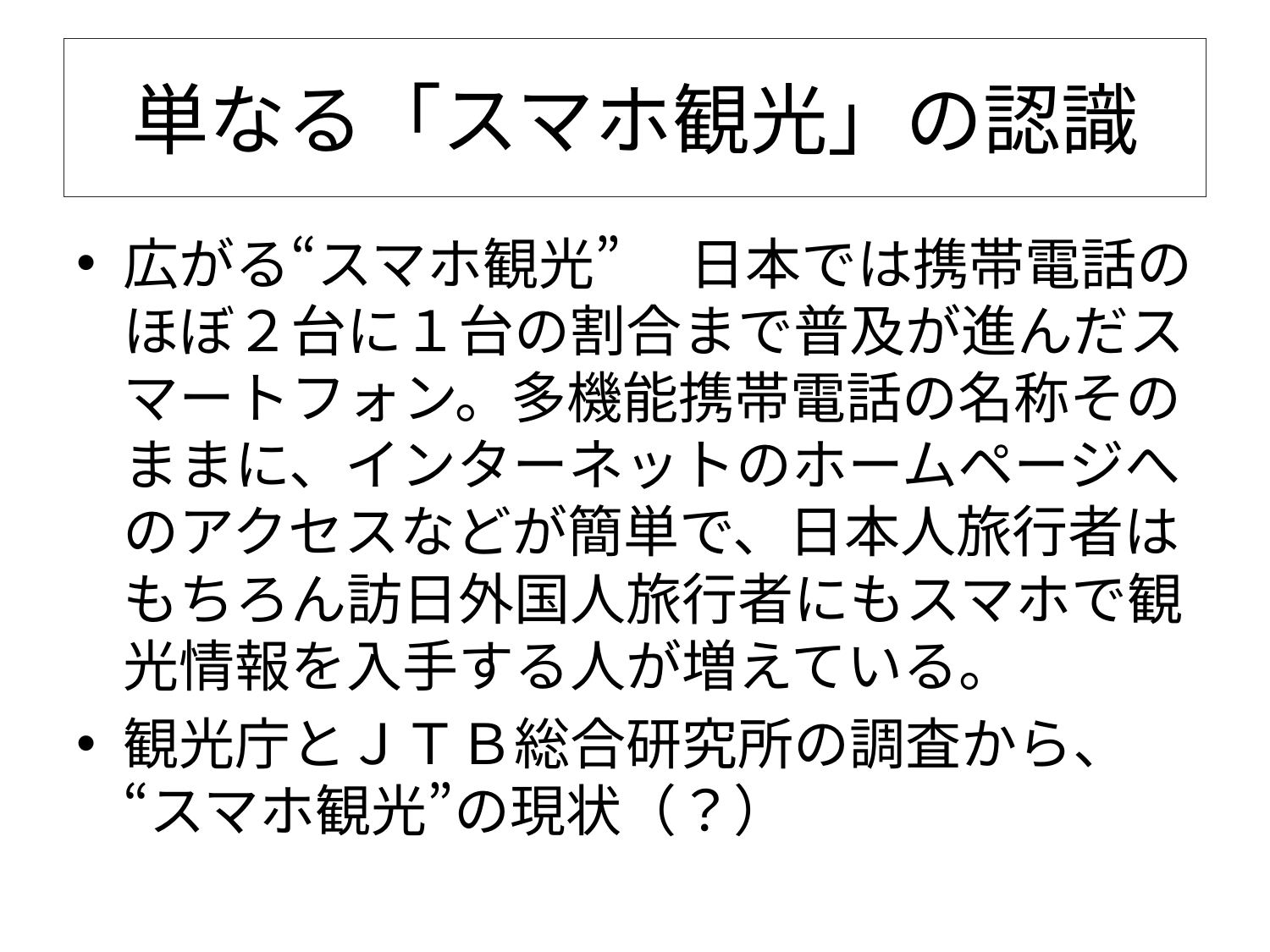

# 単なる「スマホ観光」の認識
広がる“スマホ観光” 　日本では携帯電話のほぼ２台に１台の割合まで普及が進んだスマートフォン。多機能携帯電話の名称そのままに、インターネットのホームページへのアクセスなどが簡単で、日本人旅行者はもちろん訪日外国人旅行者にもスマホで観光情報を入手する人が増えている。
観光庁とＪＴＢ総合研究所の調査から、“スマホ観光”の現状（？）